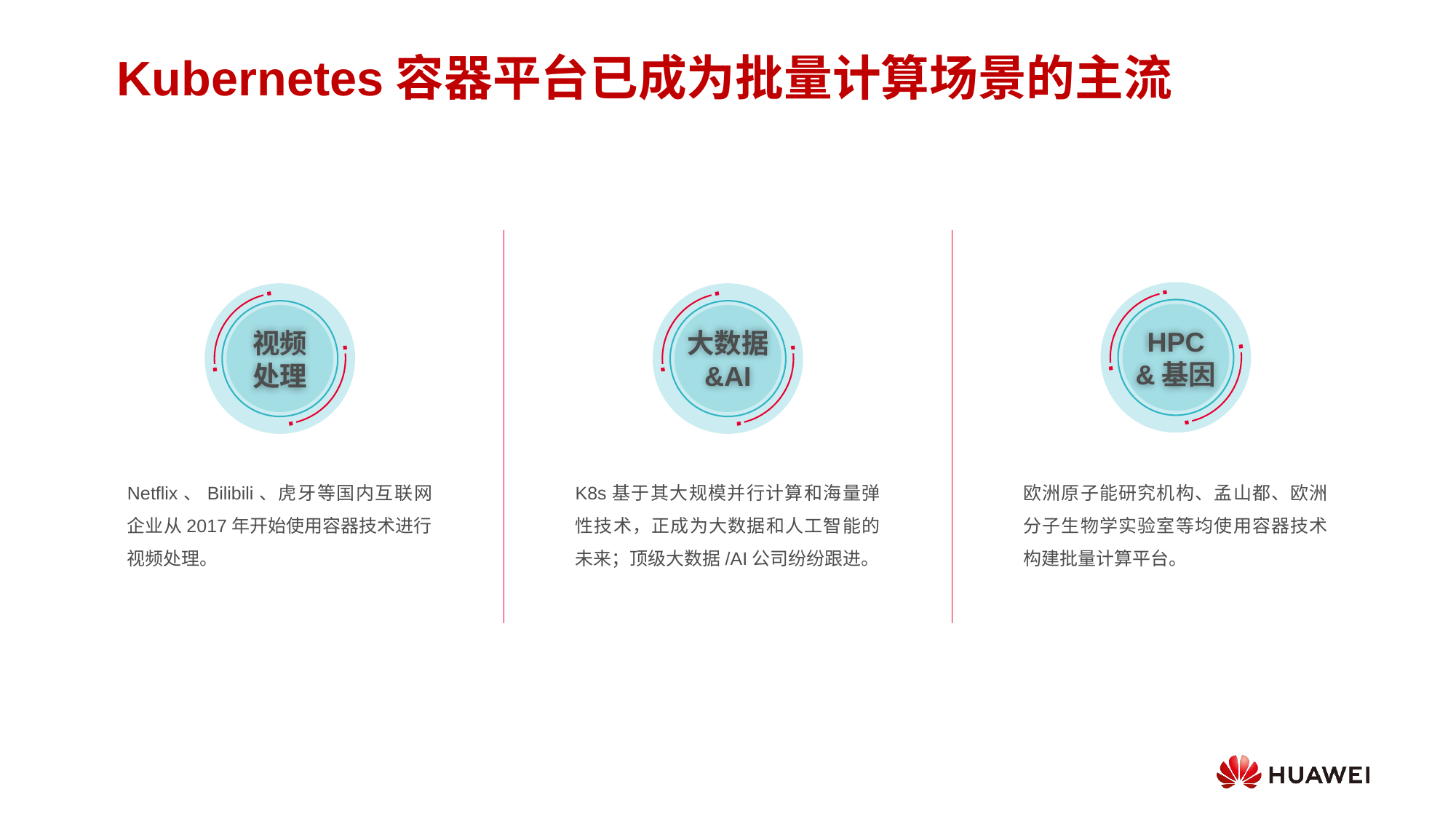

Kubernetes容器平台已成为批量计算场景的主流

HPC
&基因
欧洲原子能研究机构、孟山都、欧洲分子生物学实验室等均使用容器技术构建批量计算平台。

视频
处理

大数据
&AI
K8s基于其大规模并行计算和海量弹性技术，正成为大数据和人工智能的未来；顶级大数据/AI公司纷纷跟进。
Netflix、Bilibili、虎牙等国内互联网企业从2017年开始使用容器技术进行视频处理。